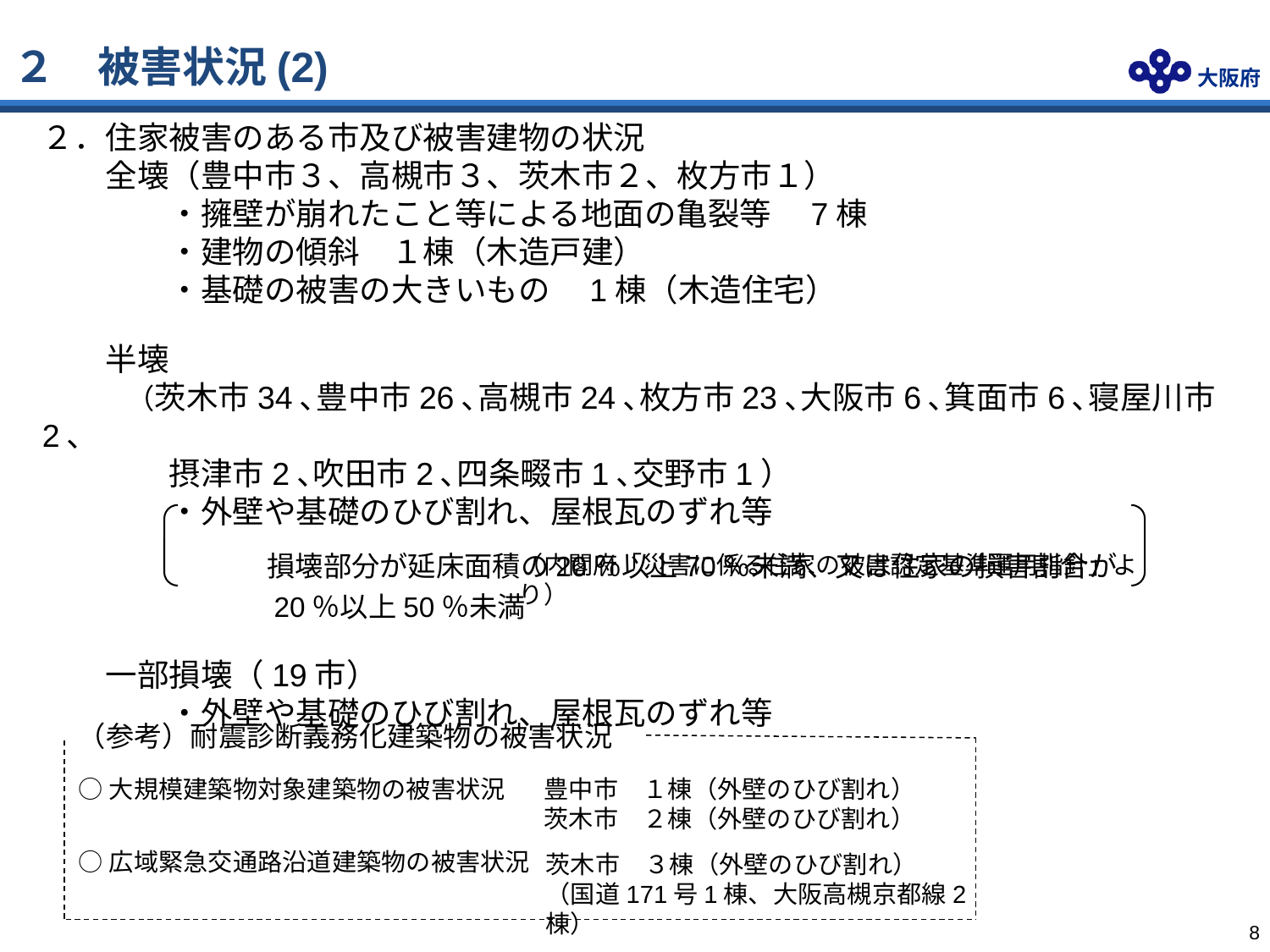

２　被害状況(2)
２．住家被害のある市及び被害建物の状況
　　全壊（豊中市３、高槻市３、茨木市２、枚方市１）
　　　　・擁壁が崩れたこと等による地面の亀裂等　7棟
　　　　・建物の傾斜　１棟（木造戸建）
　　　　・基礎の被害の大きいもの　1棟（木造住宅）

　　半壊
　　　（茨木市34､豊中市26､高槻市24､枚方市23､大阪市6､箕面市6､寝屋川市2､
　　　　摂津市2､吹田市2､四条畷市1､交野市1）
　　　　・外壁や基礎のひび割れ、屋根瓦のずれ等
　　　　　　　　損壊部分が延床面積の20％以上70％未満、又は住家の損害割合が
　　　　　　　　20％以上50％未満

　　一部損壊（19市）
　　　　・外壁や基礎のひび割れ、屋根瓦のずれ等

（内閣府「災害に係る住家の被害認定基準運用指針」より）
（参考）耐震診断義務化建築物の被害状況
豊中市　１棟（外壁のひび割れ）
茨木市　２棟（外壁のひび割れ）
○大規模建築物対象建築物の被害状況
○広域緊急交通路沿道建築物の被害状況
茨木市　３棟（外壁のひび割れ）
（国道171号1棟、大阪高槻京都線2棟）
8